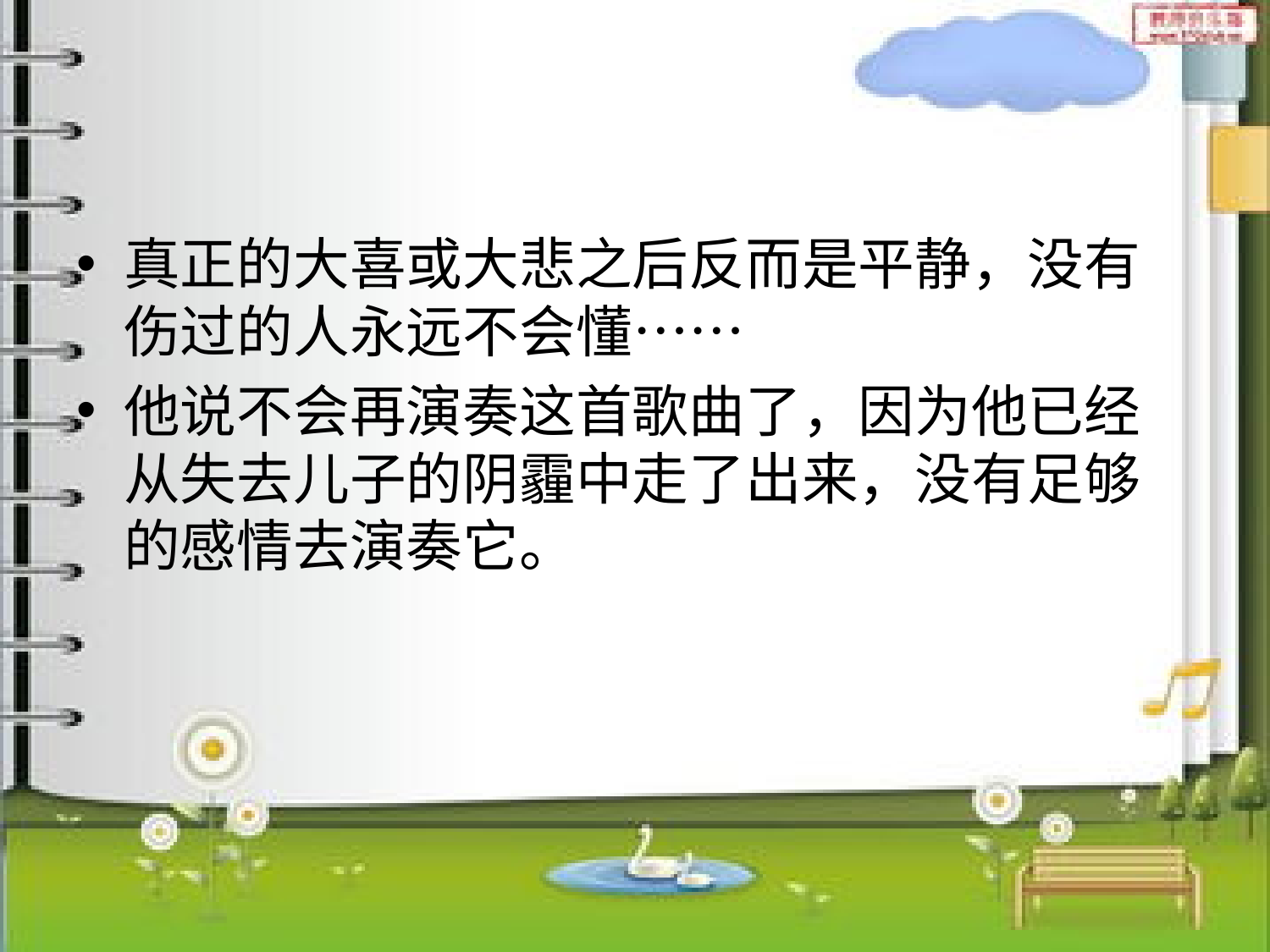

真正的大喜或大悲之后反而是平静，没有伤过的人永远不会懂……
他说不会再演奏这首歌曲了，因为他已经从失去儿子的阴霾中走了出来，没有足够的感情去演奏它。